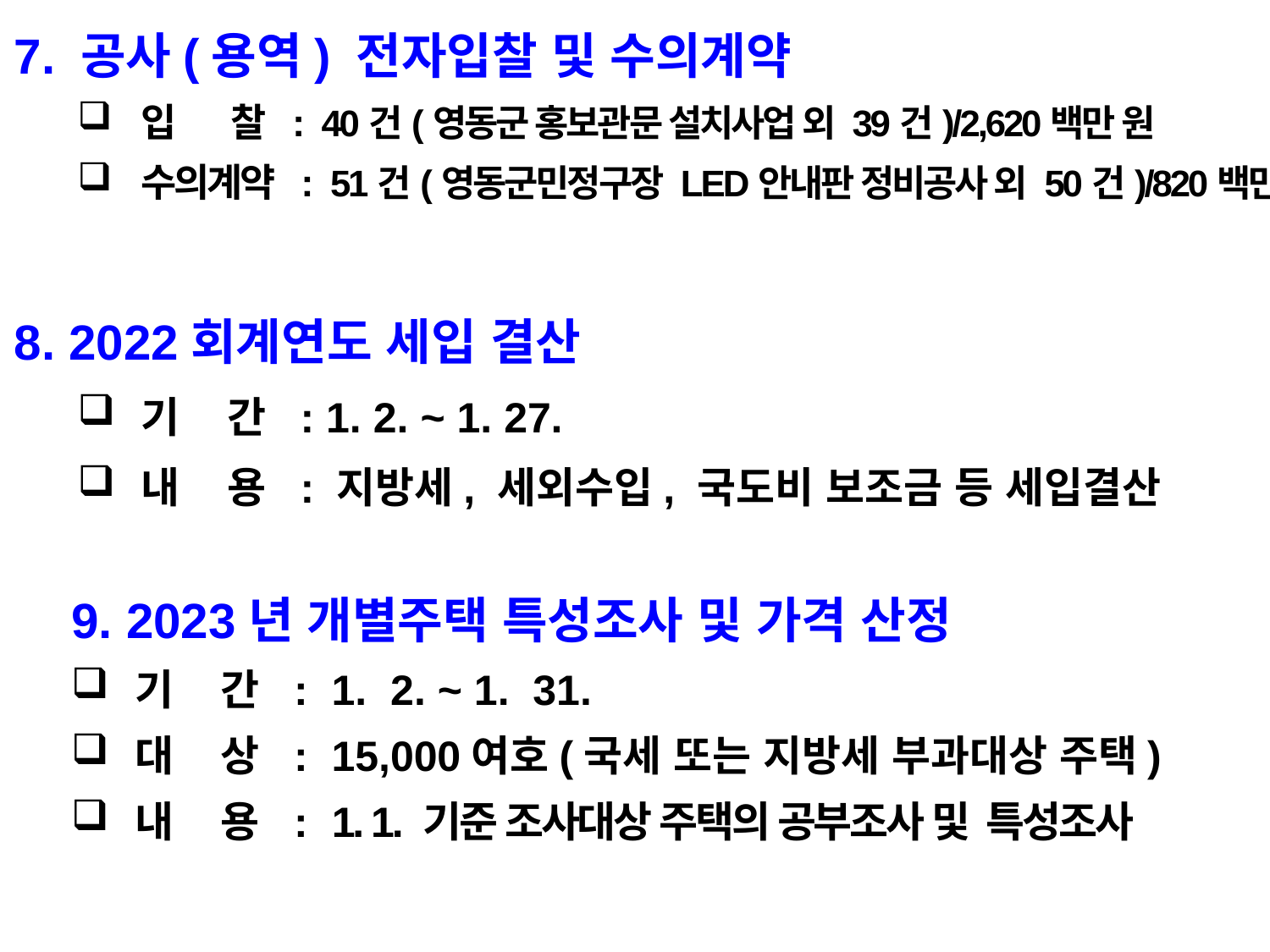

7. 공사(용역) 전자입찰 및 수의계약
입       찰  :  40건(영동군 홍보관문 설치사업 외 39건)/2,620백만 원
수의계약  :  51건(영동군민정구장 LED안내판 정비공사 외 50건)/820백만 원

8. 2022회계연도 세입 결산
기    간  : 1. 2. ~ 1. 27.
내    용  : 지방세, 세외수입, 국도비 보조금 등 세입결산

9. 2023년 개별주택 특성조사 및 가격 산정
기    간  :  1.  2. ~ 1.  31.
대    상  :  15,000여호(국세 또는 지방세 부과대상 주택)
내    용  :  1. 1. 기준 조사대상 주택의 공부조사 및  특성조사